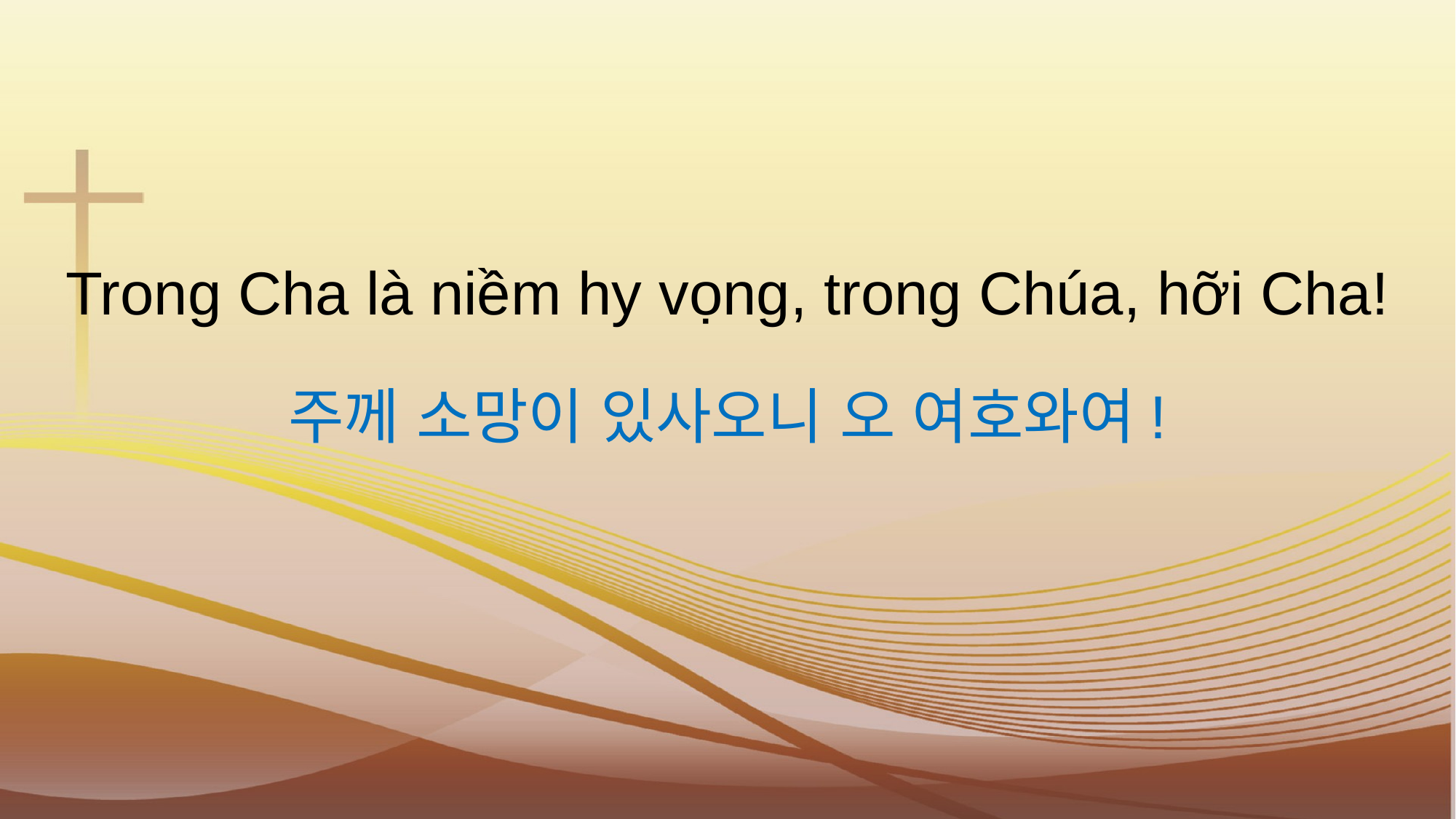

Trong Cha là niềm hy vọng, trong Chúa, hỡi Cha!
주께 소망이 있사오니 오 여호와여!